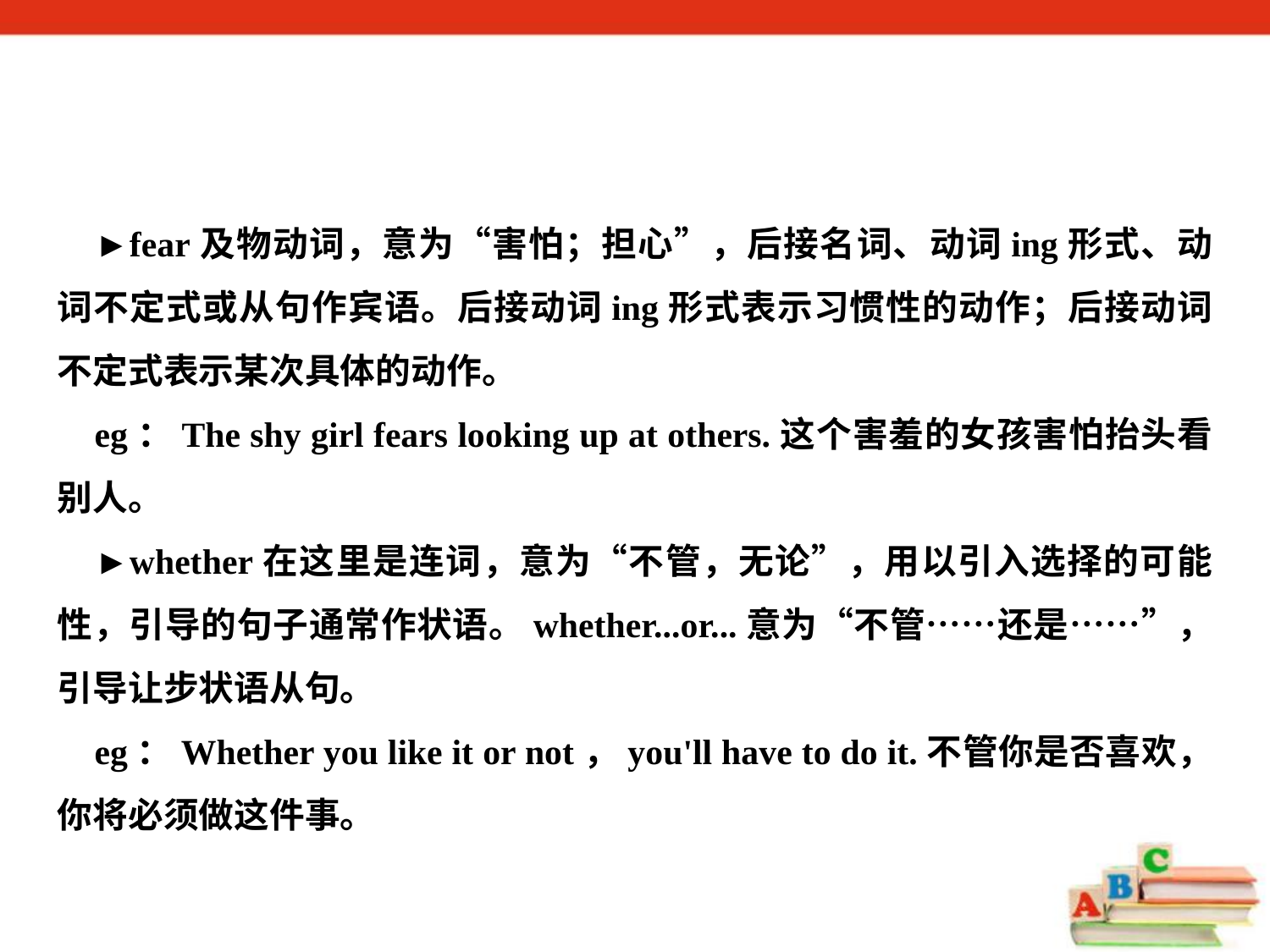

►fear及物动词，意为“害怕；担心”，后接名词、动词­ing形式、动词不定式或从句作宾语。后接动词­ing形式表示习惯性的动作；后接动词不定式表示某次具体的动作。
eg：The shy girl fears looking up at others.这个害羞的女孩害怕抬头看别人。
►whether在这里是连词，意为“不管，无论”，用以引入选择的可能性，引导的句子通常作状语。whether...or...意为“不管……还是……”，引导让步状语从句。
eg：Whether you like it or not，you'll have to do it.不管你是否喜欢，你将必须做这件事。